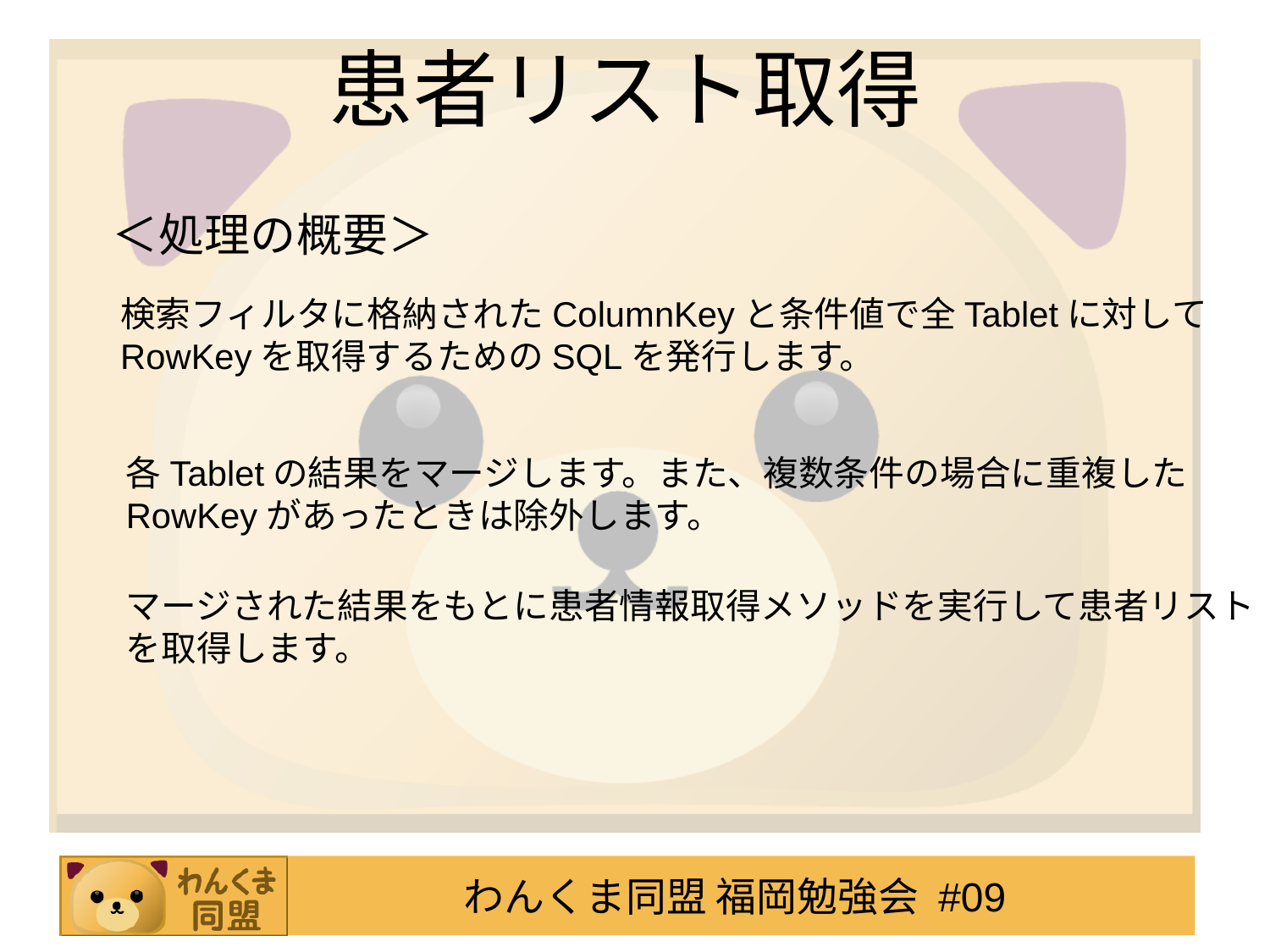

# 患者リスト取得
＜処理の概要＞
検索フィルタに格納されたColumnKeyと条件値で全Tabletに対して
RowKeyを取得するためのSQLを発行します。
各Tabletの結果をマージします。また、複数条件の場合に重複した
RowKeyがあったときは除外します。
マージされた結果をもとに患者情報取得メソッドを実行して患者リスト
を取得します。